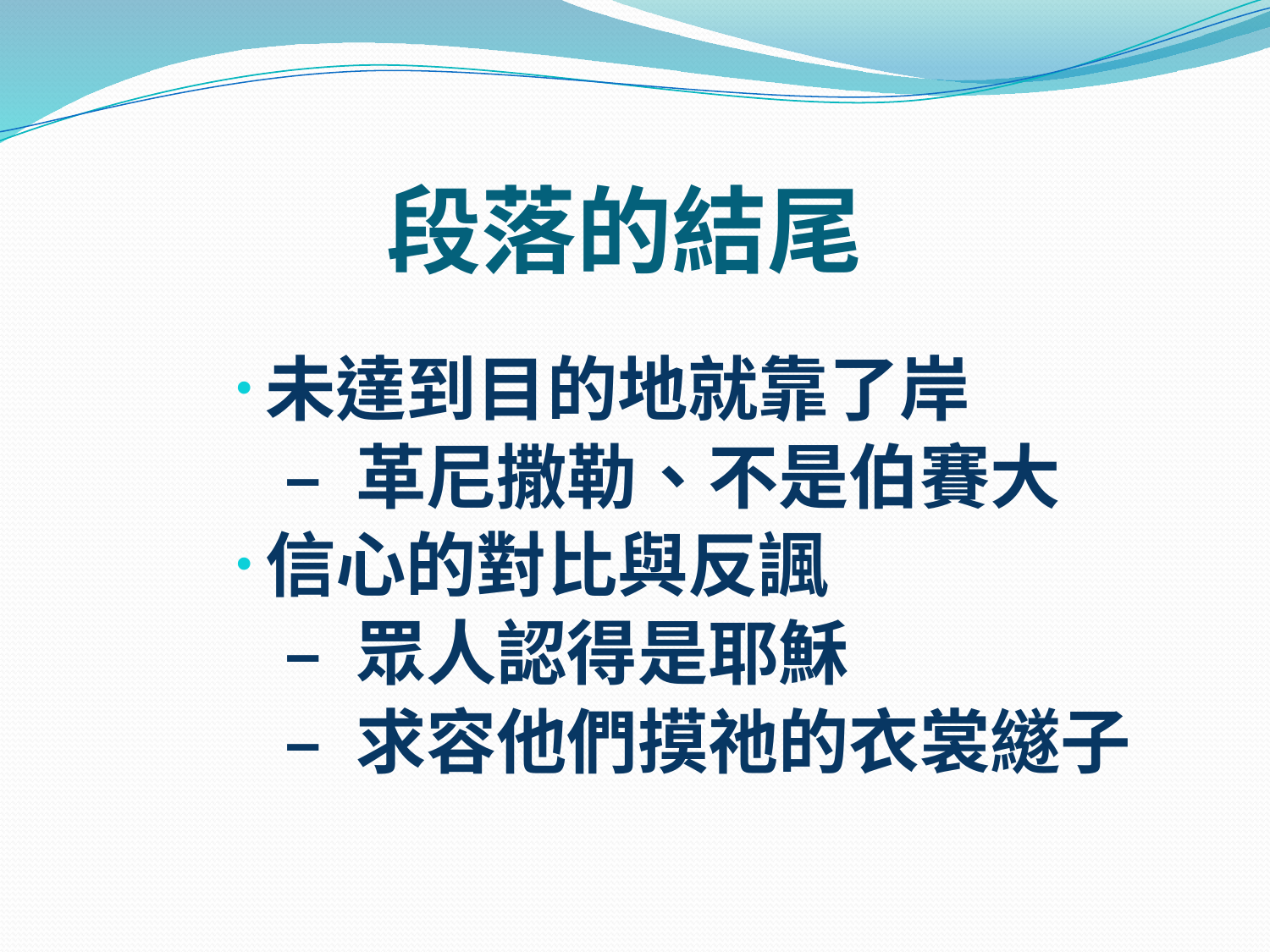

# 段落的結尾
未達到目的地就靠了岸
   – 革尼撒勒、不是伯賽大
信心的對比與反諷
   – 眾人認得是耶穌
   – 求容他們摸祂的衣裳繸子